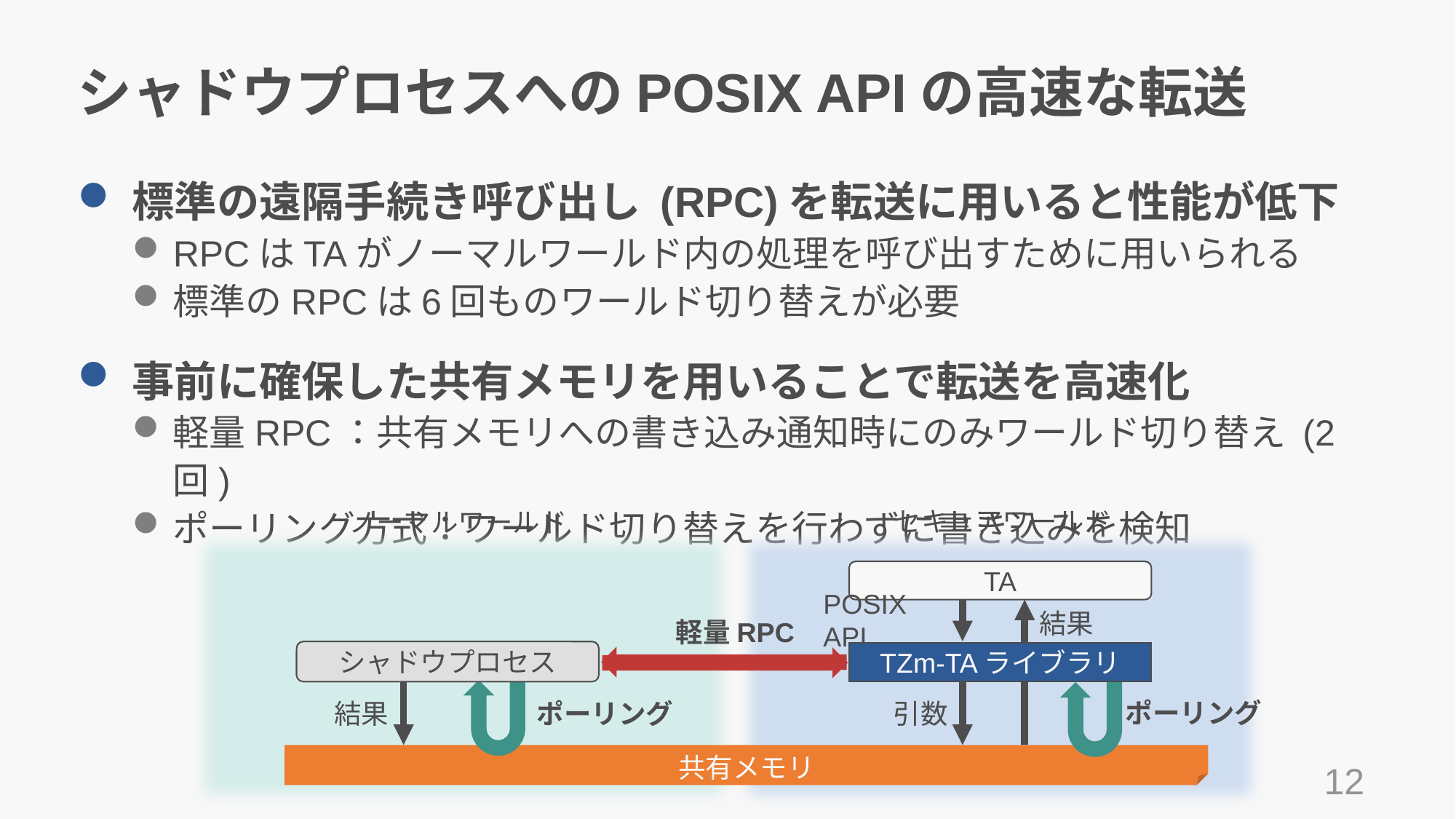

# シャドウプロセスへのPOSIX APIの高速な転送
標準の遠隔手続き呼び出し (RPC)を転送に用いると性能が低下
RPCはTAがノーマルワールド内の処理を呼び出すために用いられる
標準のRPCは6回ものワールド切り替えが必要
事前に確保した共有メモリを用いることで転送を高速化
軽量RPC：共有メモリへの書き込み通知時にのみワールド切り替え (2回)
ポーリング方式：ワールド切り替えを行わずに書き込みを検知
セキュアワールド
ノーマルワールド

TA
POSIX API
結果
軽量RPC
シャドウプロセス
TZm-TAライブラリ

ポーリング
結果
ポーリング
引数
共有メモリ